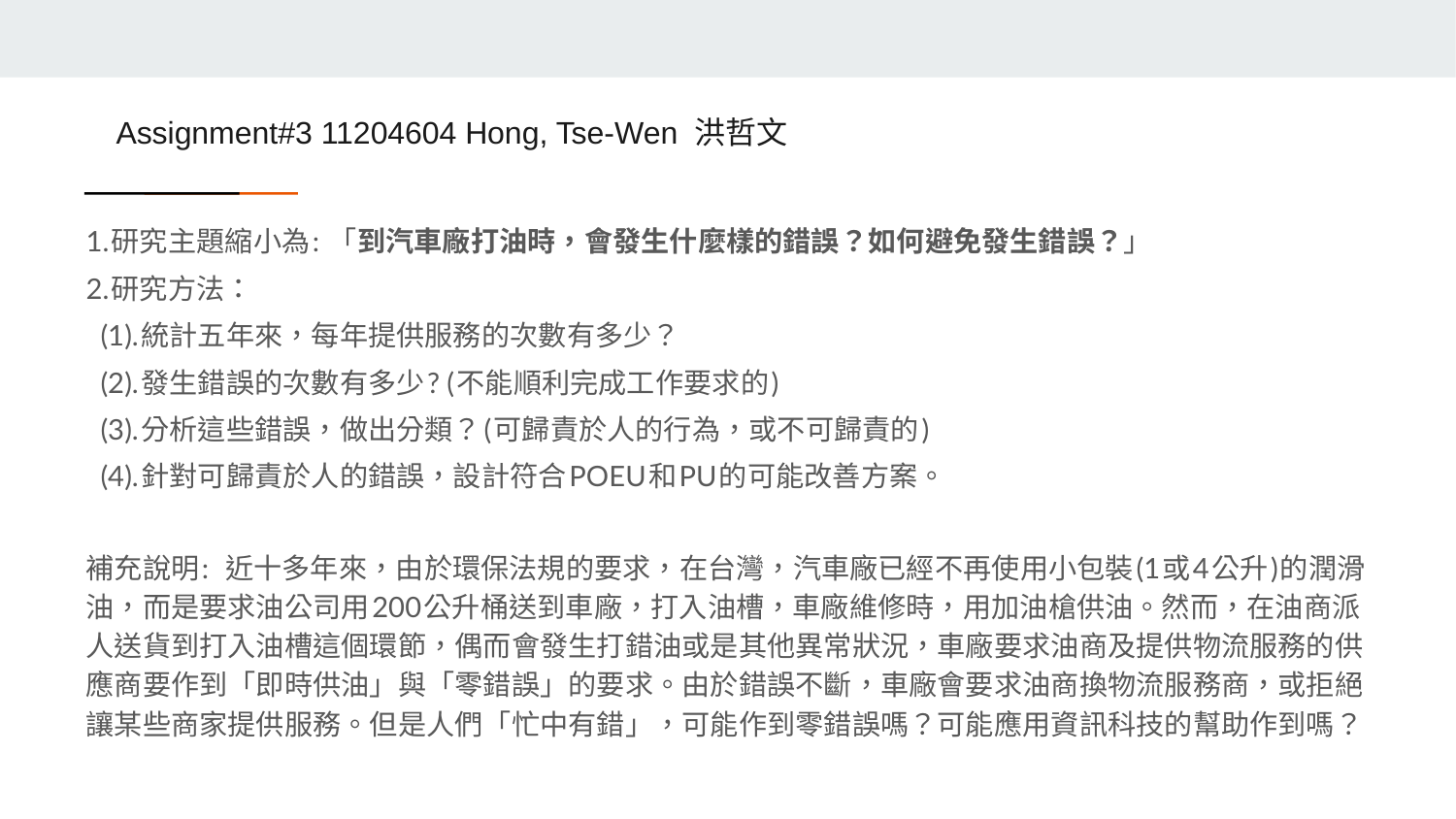

# Assignment#3 11204604 Hong, Tse-Wen 洪哲文
1.研究主題縮小為: 「到汽車廠打油時，會發生什麼樣的錯誤？如何避免發生錯誤？」
2.研究方法：
  (1).統計五年來，每年提供服務的次數有多少？
  (2).發生錯誤的次數有多少? (不能順利完成工作要求的)
  (3).分析這些錯誤，做出分類？(可歸責於人的行為，或不可歸責的)
  (4).針對可歸責於人的錯誤，設計符合POEU和PU的可能改善方案。

補充說明:  近十多年來，由於環保法規的要求，在台灣，汽車廠已經不再使用小包裝(1或4公升)的潤滑油，而是要求油公司用200公升桶送到車廠，打入油槽，車廠維修時，用加油槍供油。然而，在油商派人送貨到打入油槽這個環節，偶而會發生打錯油或是其他異常狀況，車廠要求油商及提供物流服務的供應商要作到「即時供油」與「零錯誤」的要求。由於錯誤不斷，車廠會要求油商換物流服務商，或拒絕讓某些商家提供服務。但是人們「忙中有錯」，可能作到零錯誤嗎？可能應用資訊科技的幫助作到嗎？